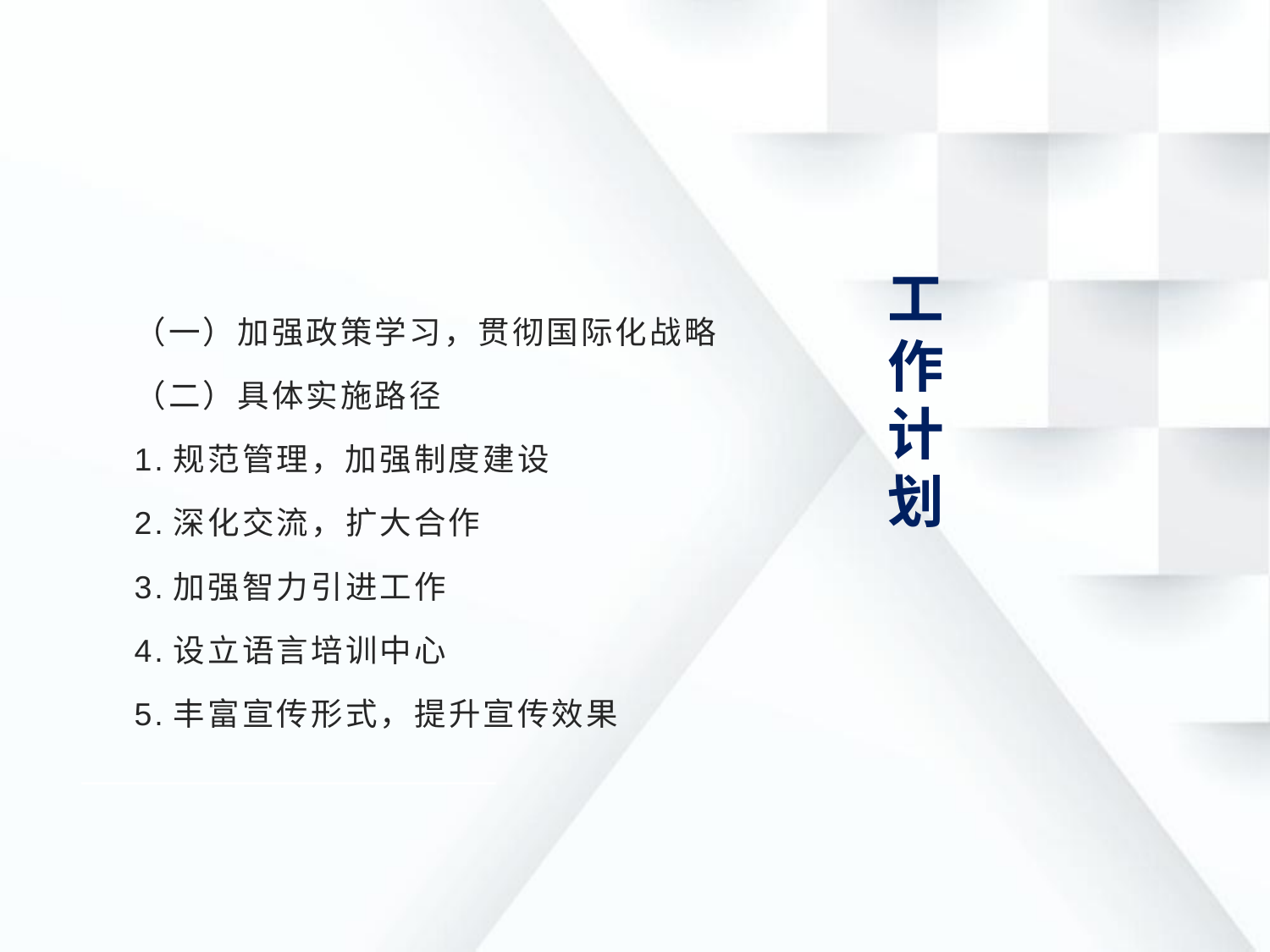

工作计划
（一）加强政策学习，贯彻国际化战略
（二）具体实施路径
1.规范管理，加强制度建设
2.深化交流，扩大合作
3.加强智力引进工作
4.设立语言培训中心
5.丰富宣传形式，提升宣传效果